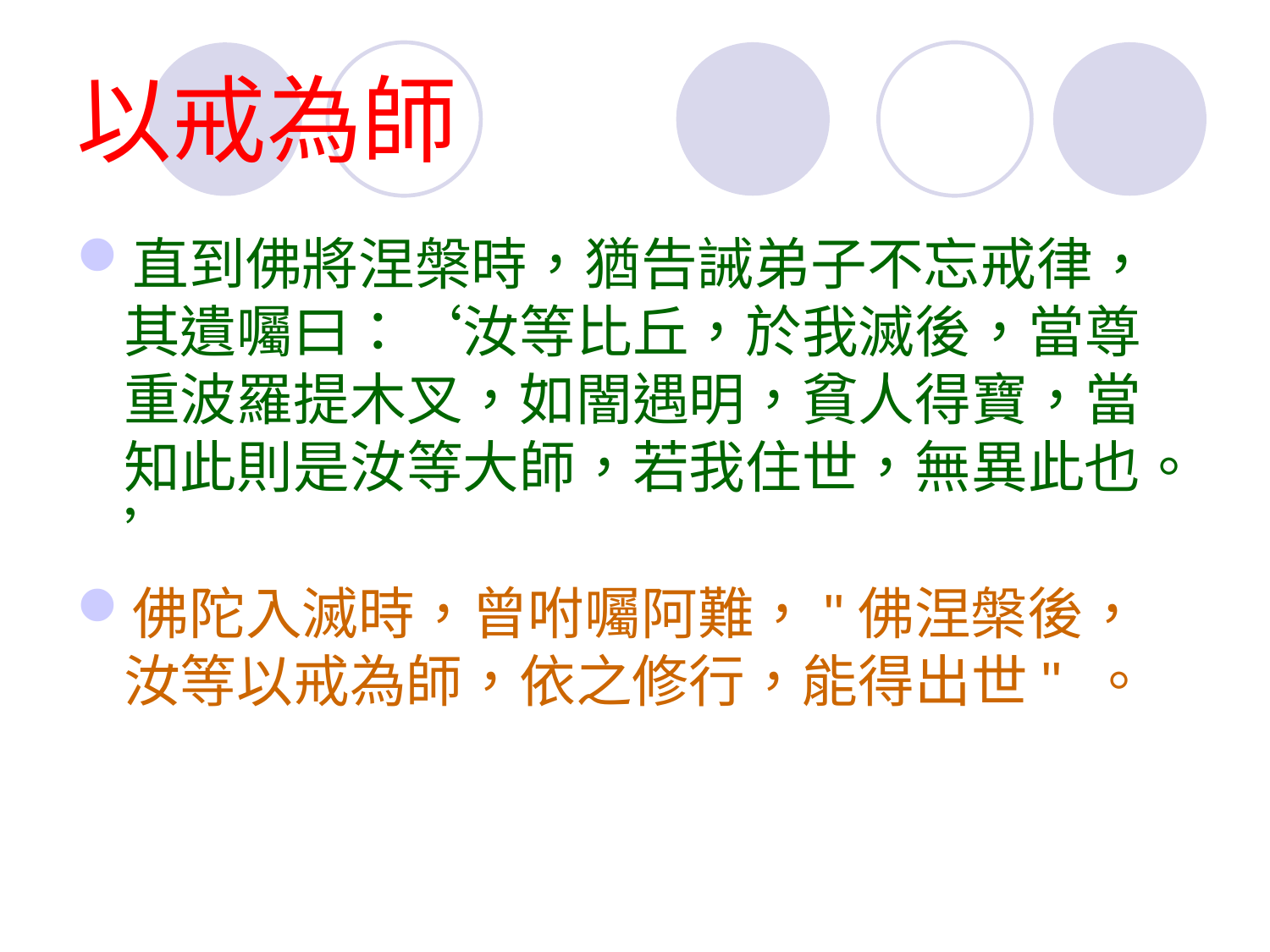

# 以戒為師
直到佛將涅槃時，猶告誡弟子不忘戒律，其遺囑曰：‘汝等比丘，於我滅後，當尊重波羅提木叉，如闇遇明，貧人得寶，當知此則是汝等大師，若我住世，無異此也。’
佛陀入滅時，曾咐囑阿難，"佛涅槃後，汝等以戒為師，依之修行，能得出世" 。